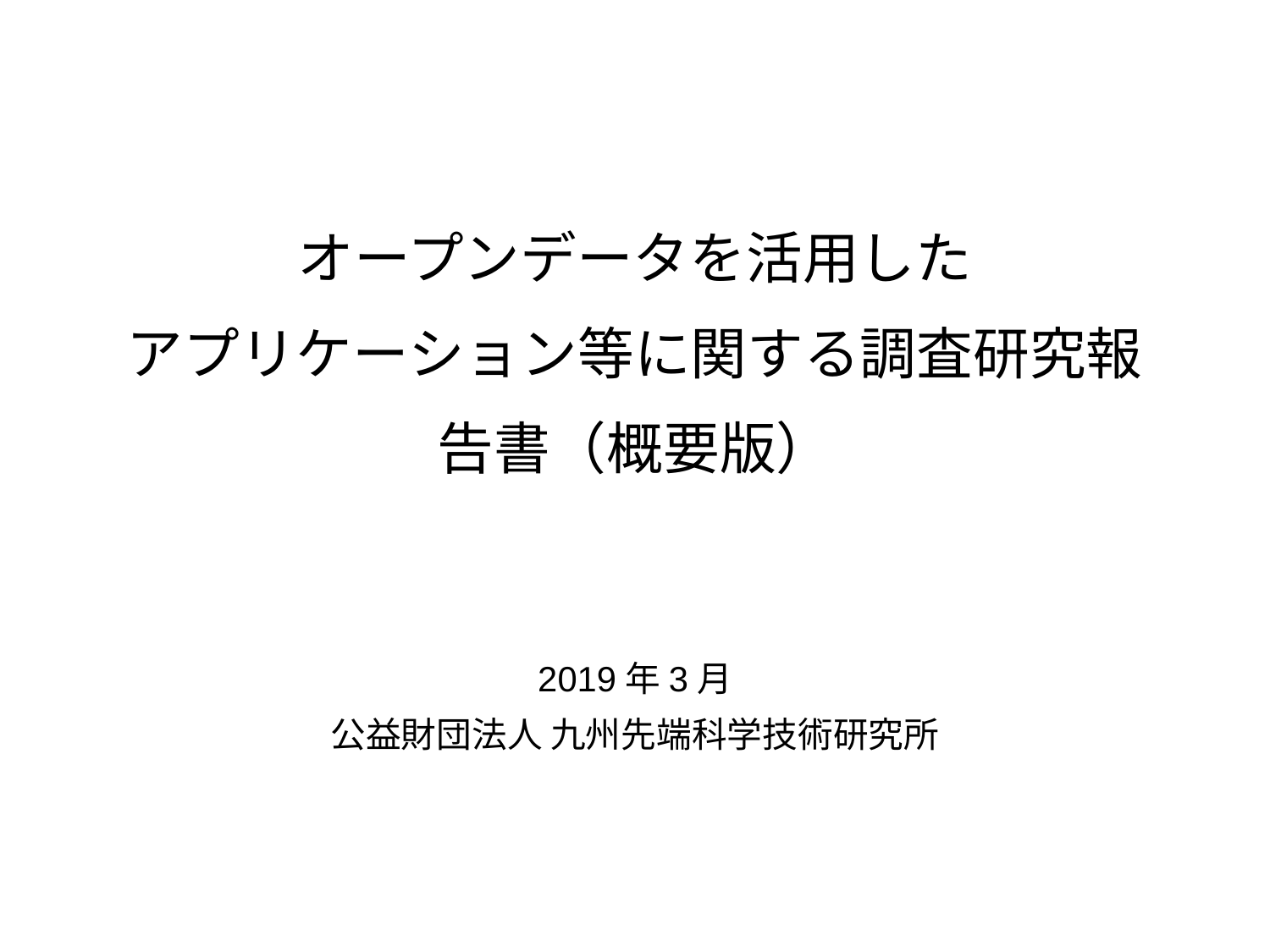

# オープンデータを活用した アプリケーション等に関する調査研究報告書（概要版）
2019年3月
公益財団法人 九州先端科学技術研究所